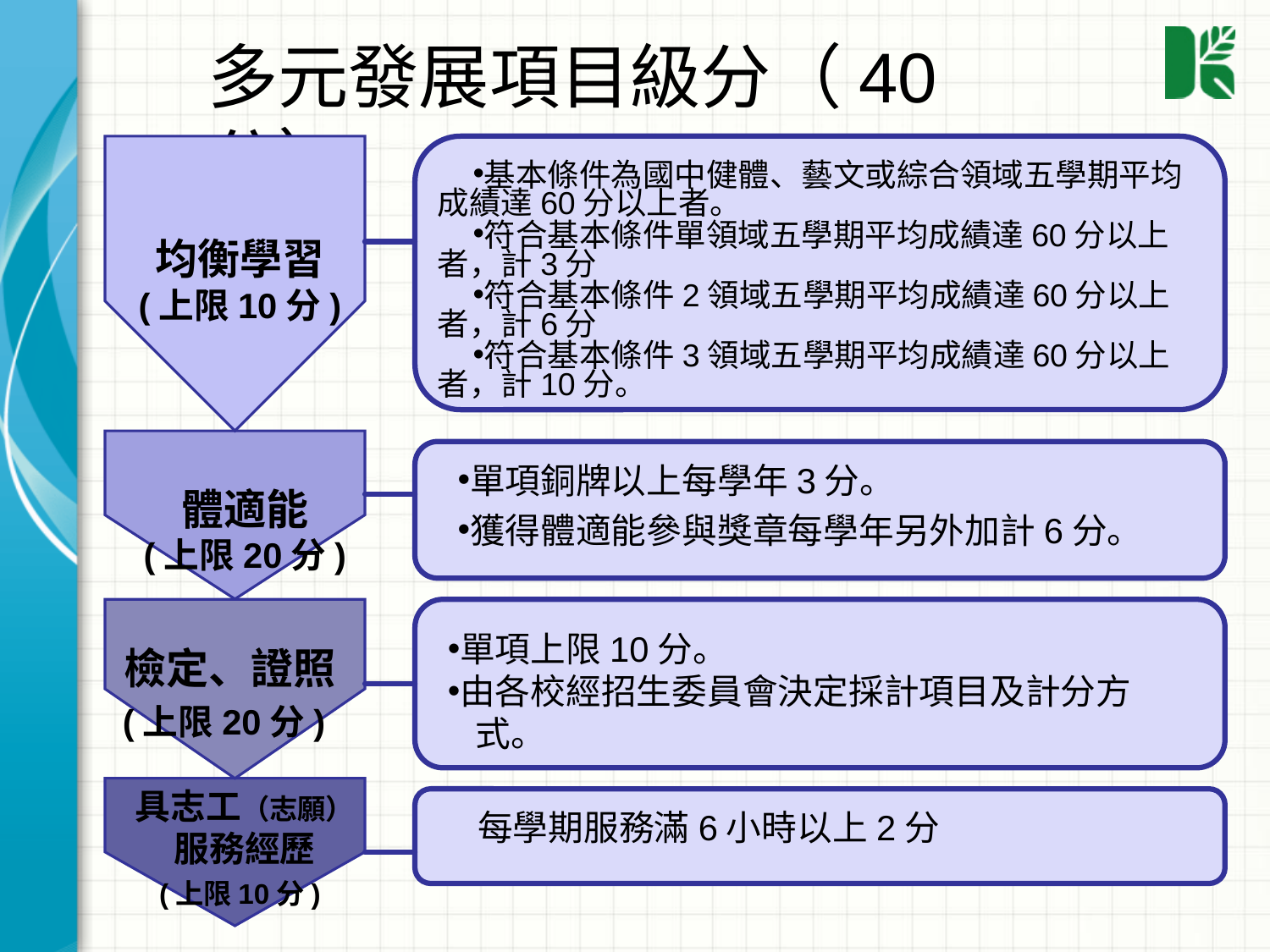

多元發展項目級分（40分）

基本條件為國中健體、藝文或綜合領域五學期平均成績達60分以上者。
符合基本條件單領域五學期平均成績達60分以上者，計3分
符合基本條件2領域五學期平均成績達60分以上者，計6分
符合基本條件3領域五學期平均成績達60分以上者，計10分。

單項銅牌以上每學年3分。
獲得體適能參與獎章每學年另外加計6分。

單項上限10分。
由各校經招生委員會決定採計項目及計分方
  式。

具志工（志願）服務經歷
(上限10分)

每學期服務滿6小時以上2分
均衡學習
(上限10分)
體適能
(上限20分)
檢定、證照
(上限20分)